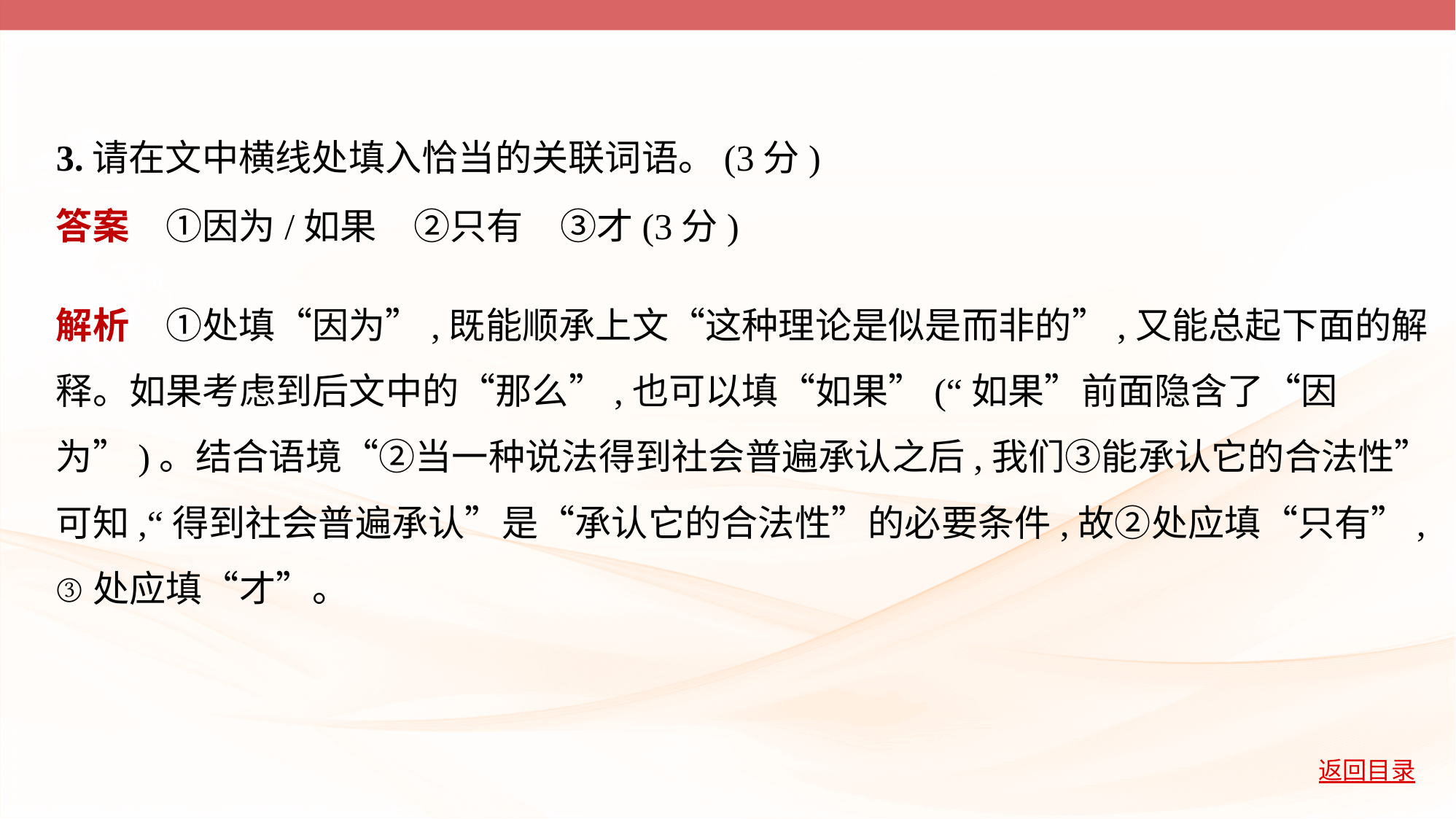

3.请在文中横线处填入恰当的关联词语。(3分)
答案　①因为/如果　②只有　③才(3分)
解析　①处填“因为”,既能顺承上文“这种理论是似是而非的”,又能总起下面的解
释。如果考虑到后文中的“那么”,也可以填“如果”(“如果”前面隐含了“因
为”)。结合语境“②当一种说法得到社会普遍承认之后,我们③能承认它的合法性”
可知,“得到社会普遍承认”是“承认它的合法性”的必要条件,故②处应填“只有”,
③处应填“才”。